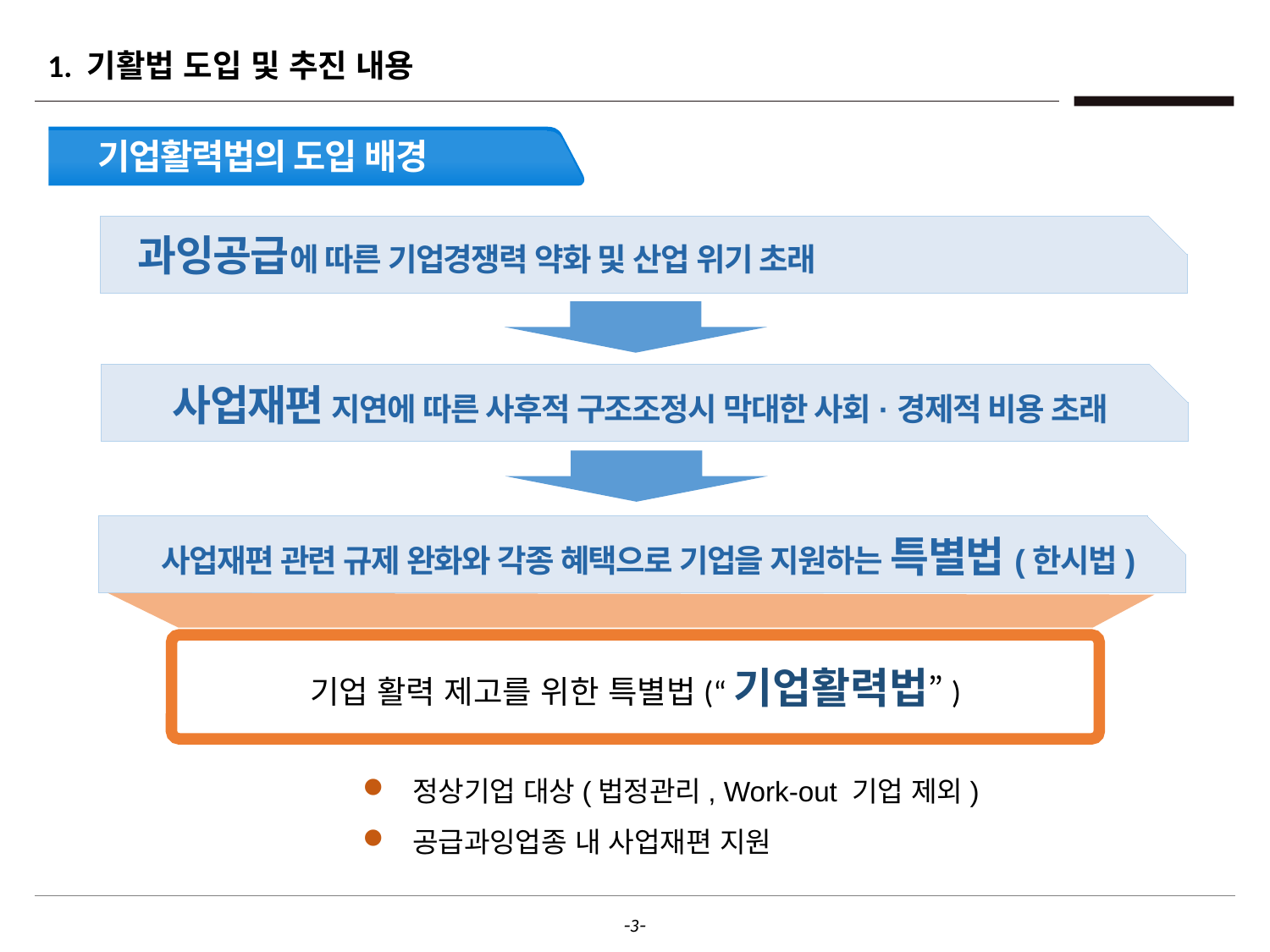

# 1. 기활법 도입 및 추진 내용

기업활력법의 도입 배경

과잉공급에 따른 기업경쟁력 약화 및 산업 위기 초래

사업재편 지연에 따른 사후적 구조조정시 막대한 사회·경제적 비용 초래

사업재편 관련 규제 완화와 각종 혜택으로 기업을 지원하는 특별법(한시법)

기업 활력 제고를 위한 특별법(“기업활력법”)
정상기업 대상(법정관리, Work-out 기업 제외)
공급과잉업종 내 사업재편 지원